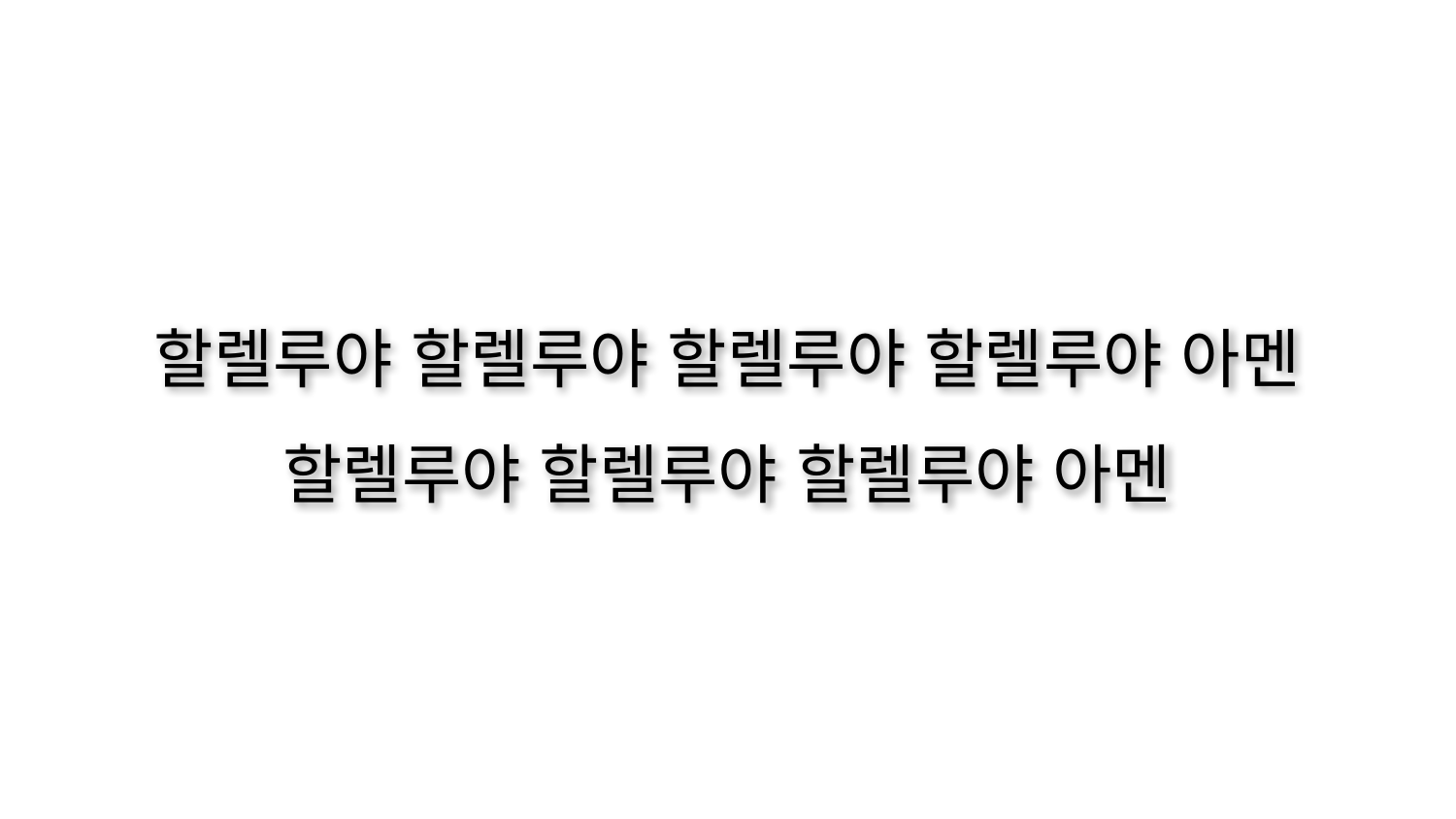

할렐루야 할렐루야 할렐루야 할렐루야 아멘
할렐루야 할렐루야 할렐루야 아멘